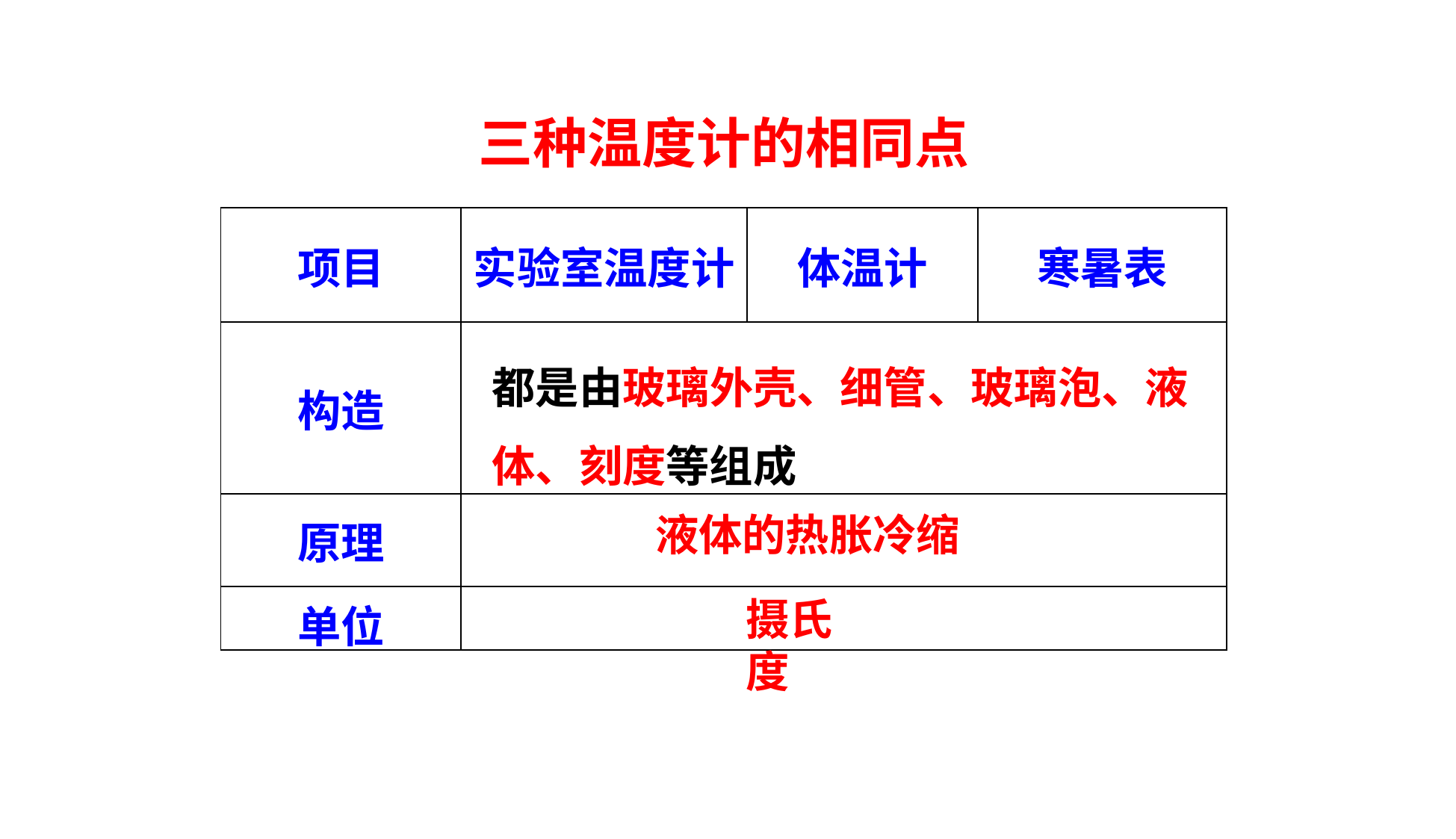

三种温度计的相同点
| 项目 | 实验室温度计 | 体温计 | 寒暑表 |
| --- | --- | --- | --- |
| 构造 |  |  |  |
| 原理 |  |  |  |
| 单位 |  |  |  |
都是由玻璃外壳、细管、玻璃泡、液体、刻度等组成
液体的热胀冷缩
摄氏度